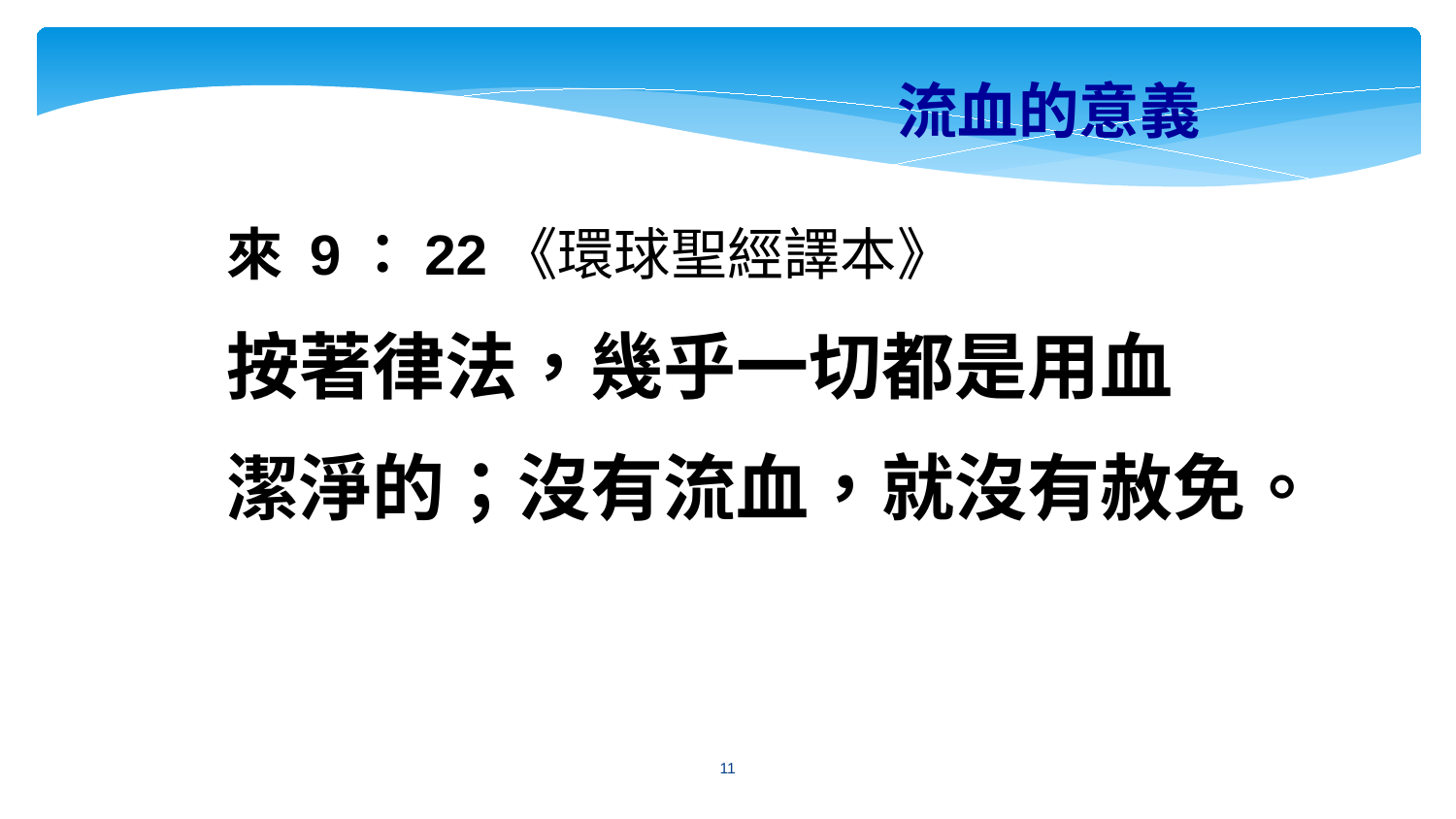

流血的意義
來 9：22《環球聖經譯本》
按著律法，幾乎一切都是用血
潔淨的；沒有流血，就沒有赦免。
11